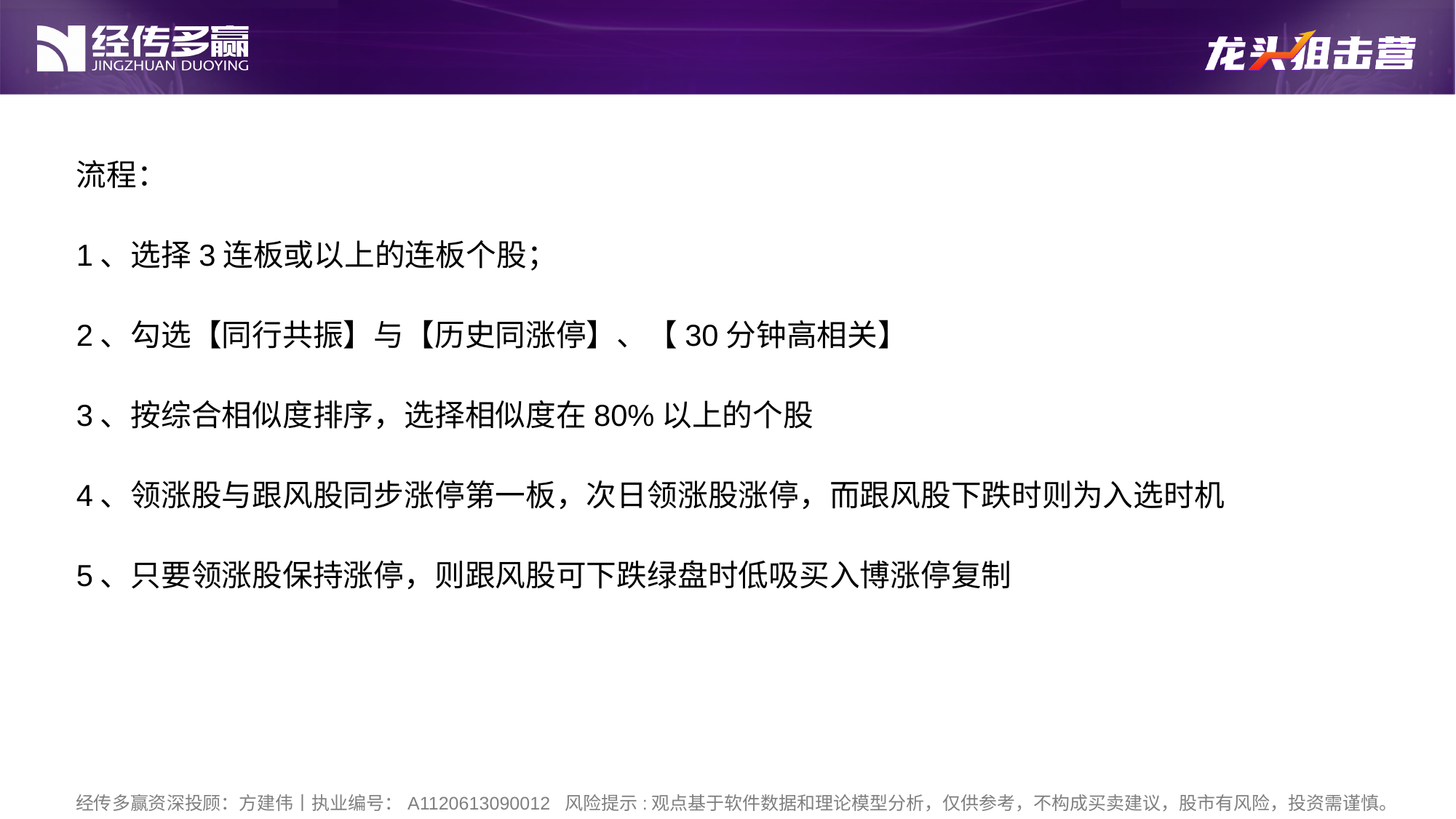

流程：

1、选择3连板或以上的连板个股；

2、勾选【同行共振】与【历史同涨停】、【30分钟高相关】

3、按综合相似度排序，选择相似度在80%以上的个股

4、领涨股与跟风股同步涨停第一板，次日领涨股涨停，而跟风股下跌时则为入选时机

5、只要领涨股保持涨停，则跟风股可下跌绿盘时低吸买入博涨停复制